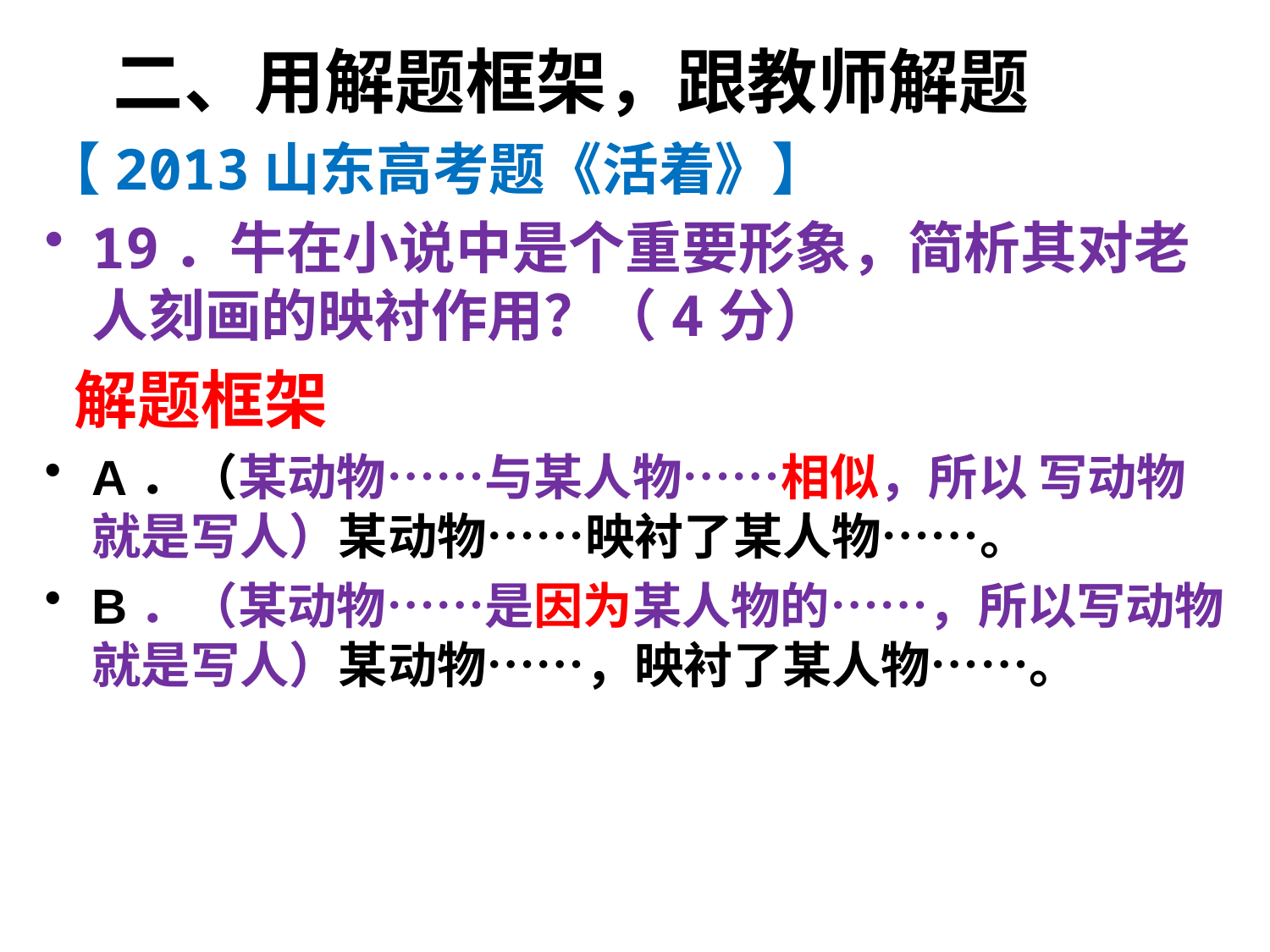

# 二、用解题框架，跟教师解题
【2013山东高考题《活着》】
19．牛在小说中是个重要形象，简析其对老人刻画的映衬作用？（4分）
 解题框架
A．（某动物……与某人物……相似，所以 写动物就是写人）某动物……映衬了某人物……。
B．（某动物……是因为某人物的……，所以写动物就是写人）某动物……，映衬了某人物……。